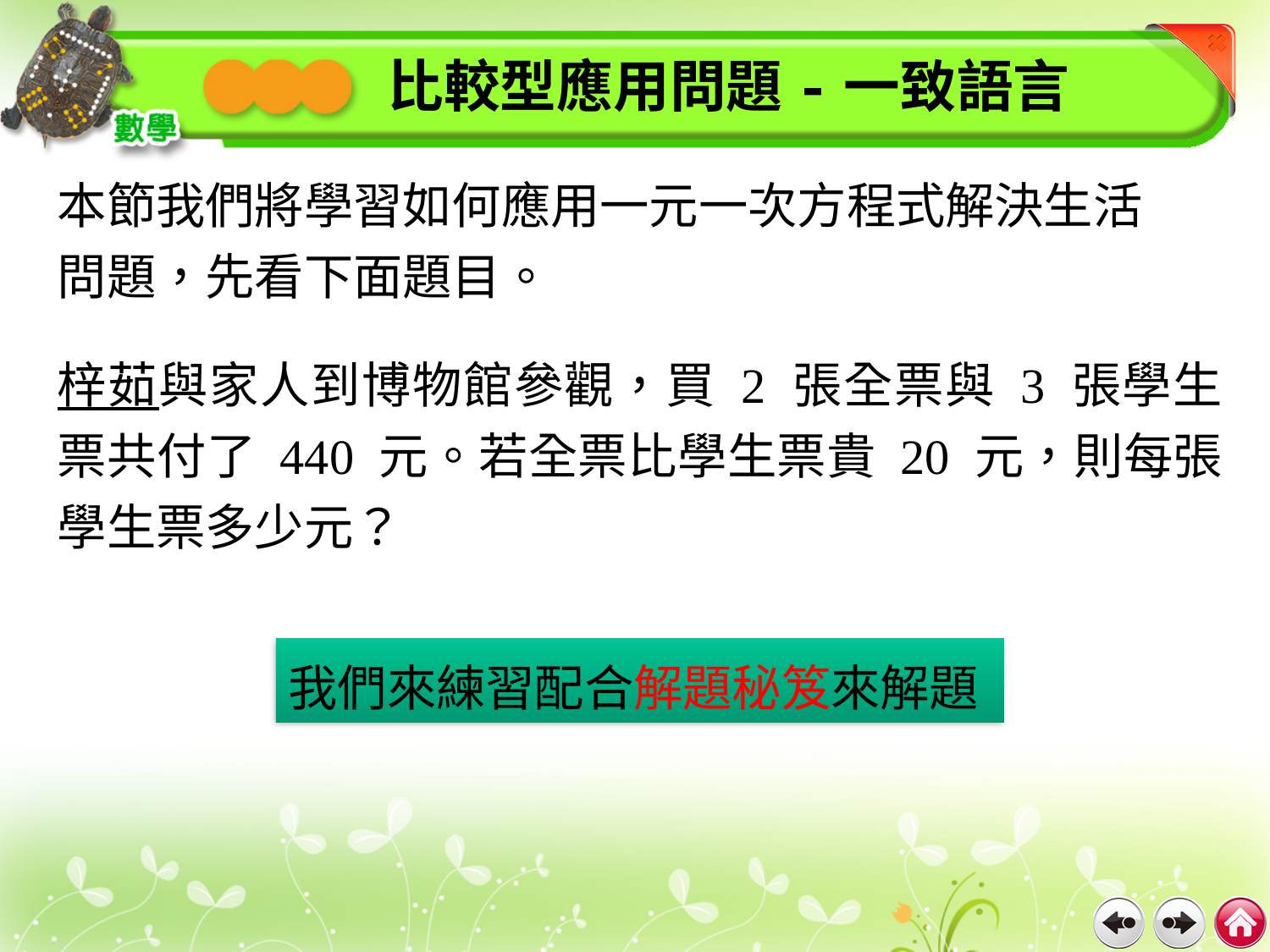

比較型應用問題-一致語言
本節我們將學習如何應用一元一次方程式解決生活問題，先看下面題目。
梓茹與家人到博物館參觀，買 2 張全票與 3 張學生票共付了 440 元。若全票比學生票貴 20 元，則每張學生票多少元？
我們來練習配合解題秘笈來解題